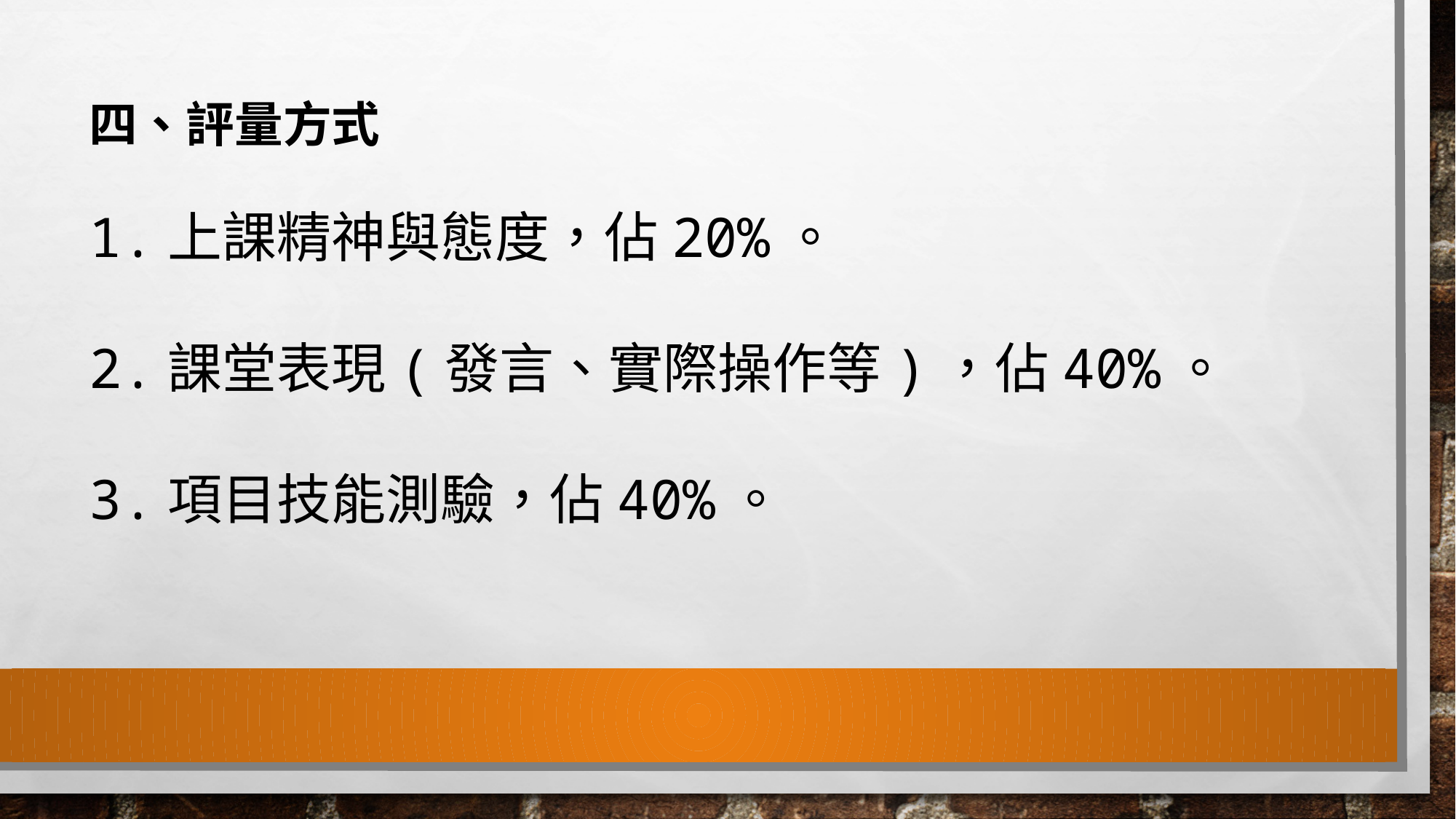

四、評量方式

1.上課精神與態度，佔20%。

2.課堂表現(發言、實際操作等)，佔40%。

3.項目技能測驗，佔40%。